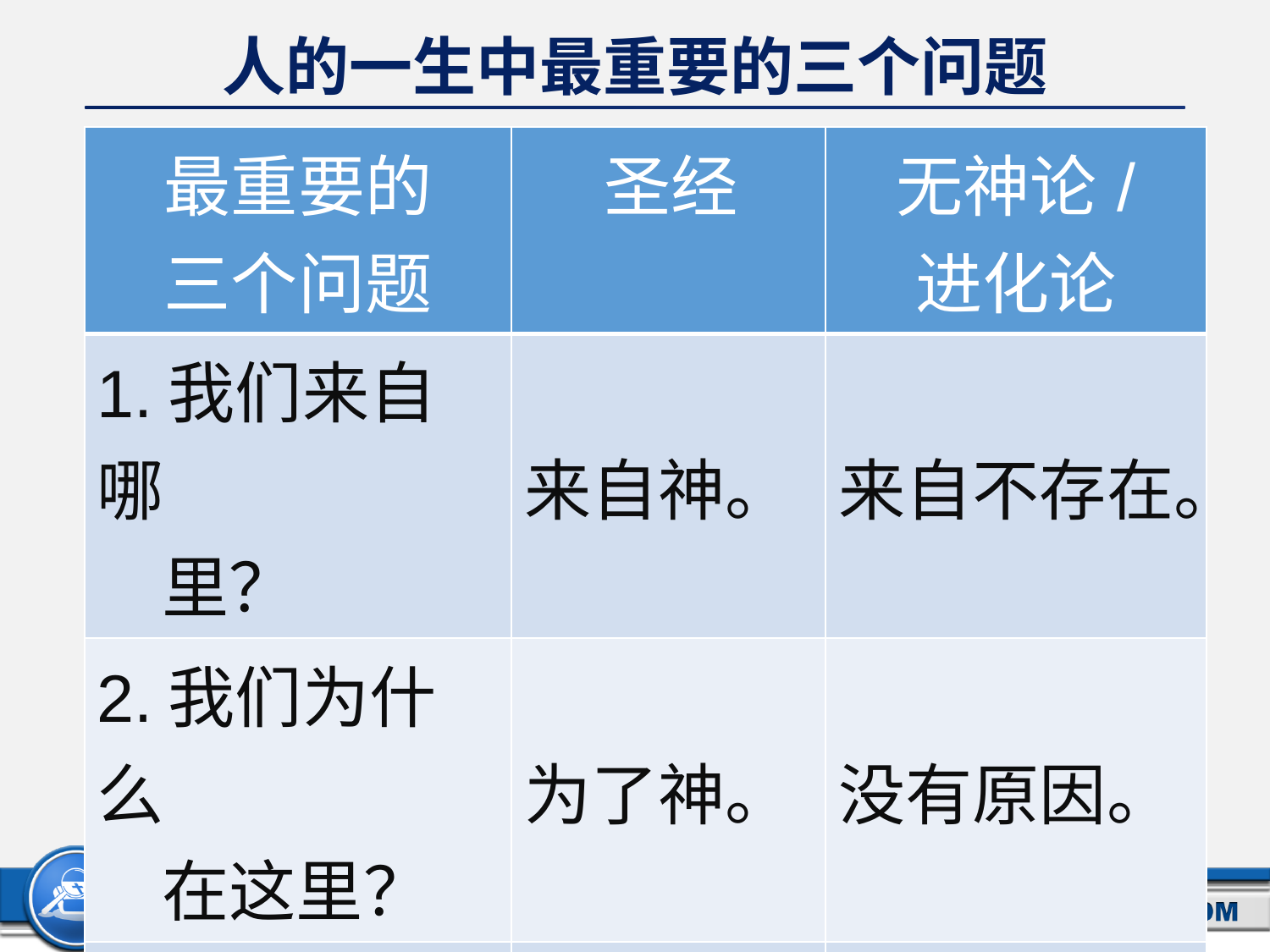

# 人的一生中最重要的三个问题
| 最重要的 三个问题 | 圣经 | 无神论/ 进化论 |
| --- | --- | --- |
| 1.我们来自哪 里？ | 来自神。 | 来自不存在。 |
| 2.我们为什么 在这里？ | 为了神。 | 没有原因。 |
| 3.我们死后去 哪里？ | 去神那里。 | 往灭亡去。 |